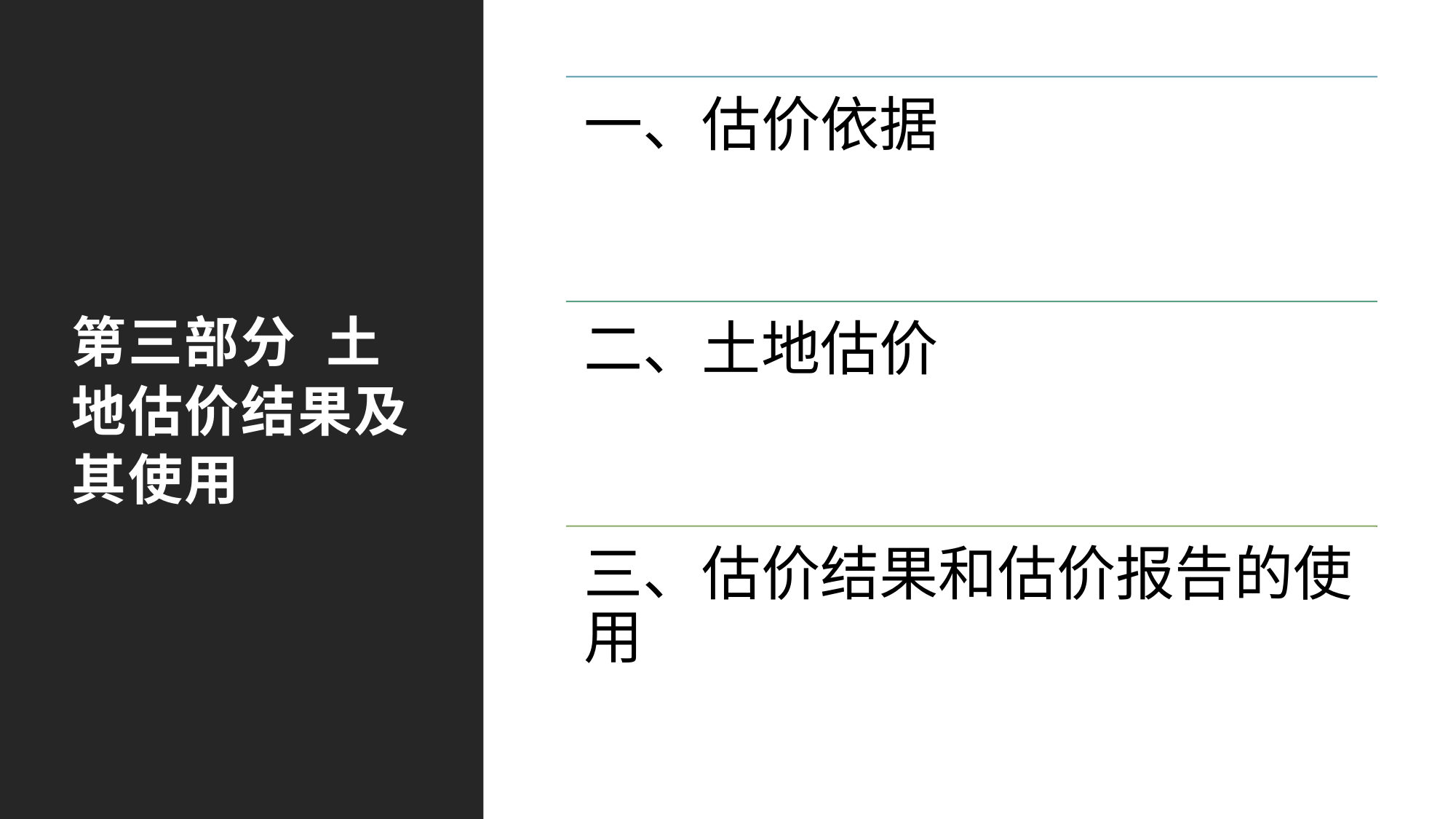

第三部分  土地估价结果及其使用
一、估价依据
二、土地估价
三、估价结果和估价报告的使用